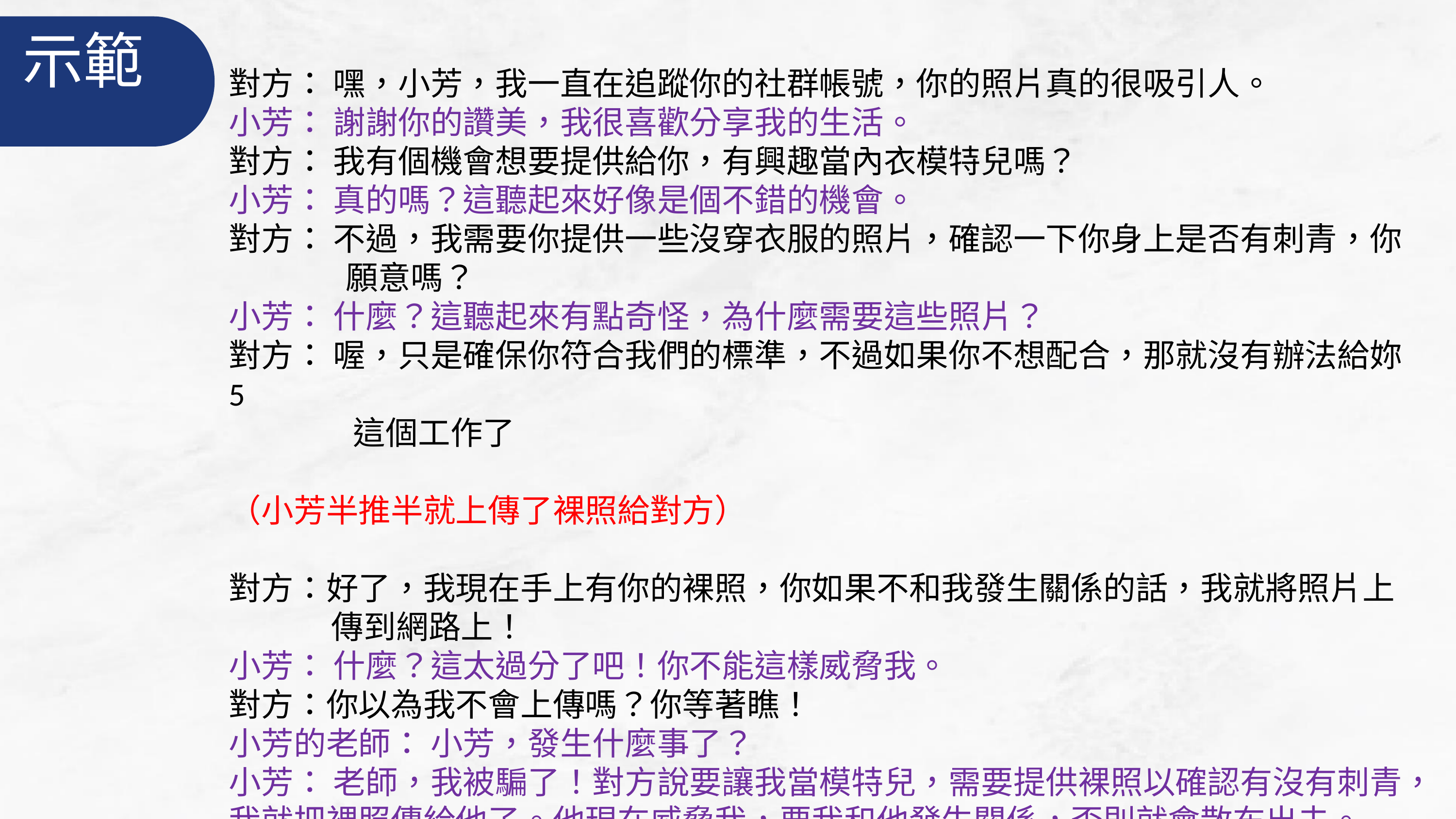

示範
對方： 嘿，小芳，我一直在追蹤你的社群帳號，你的照片真的很吸引人。
小芳： 謝謝你的讚美，我很喜歡分享我的生活。
對方： 我有個機會想要提供給你，有興趣當內衣模特兒嗎？
小芳： 真的嗎？這聽起來好像是個不錯的機會。
對方： 不過，我需要你提供一些沒穿衣服的照片，確認一下你身上是否有刺青，你
               願意嗎？
小芳： 什麼？這聽起來有點奇怪，為什麼需要這些照片？
對方： 喔，只是確保你符合我們的標準，不過如果你不想配合，那就沒有辦法給妳5
                這個工作了

（小芳半推半就上傳了裸照給對方）

對方：好了，我現在手上有你的裸照，你如果不和我發生關係的話，我就將照片上
             傳到網路上！
小芳： 什麼？這太過分了吧！你不能這樣威脅我。
對方：你以為我不會上傳嗎？你等著瞧！
小芳的老師： 小芳，發生什麼事了？
小芳： 老師，我被騙了！對方說要讓我當模特兒，需要提供裸照以確認有沒有刺青，我就把裸照傳給他了。他現在威脅我，要我和他發生關係，否則就會散布出去。